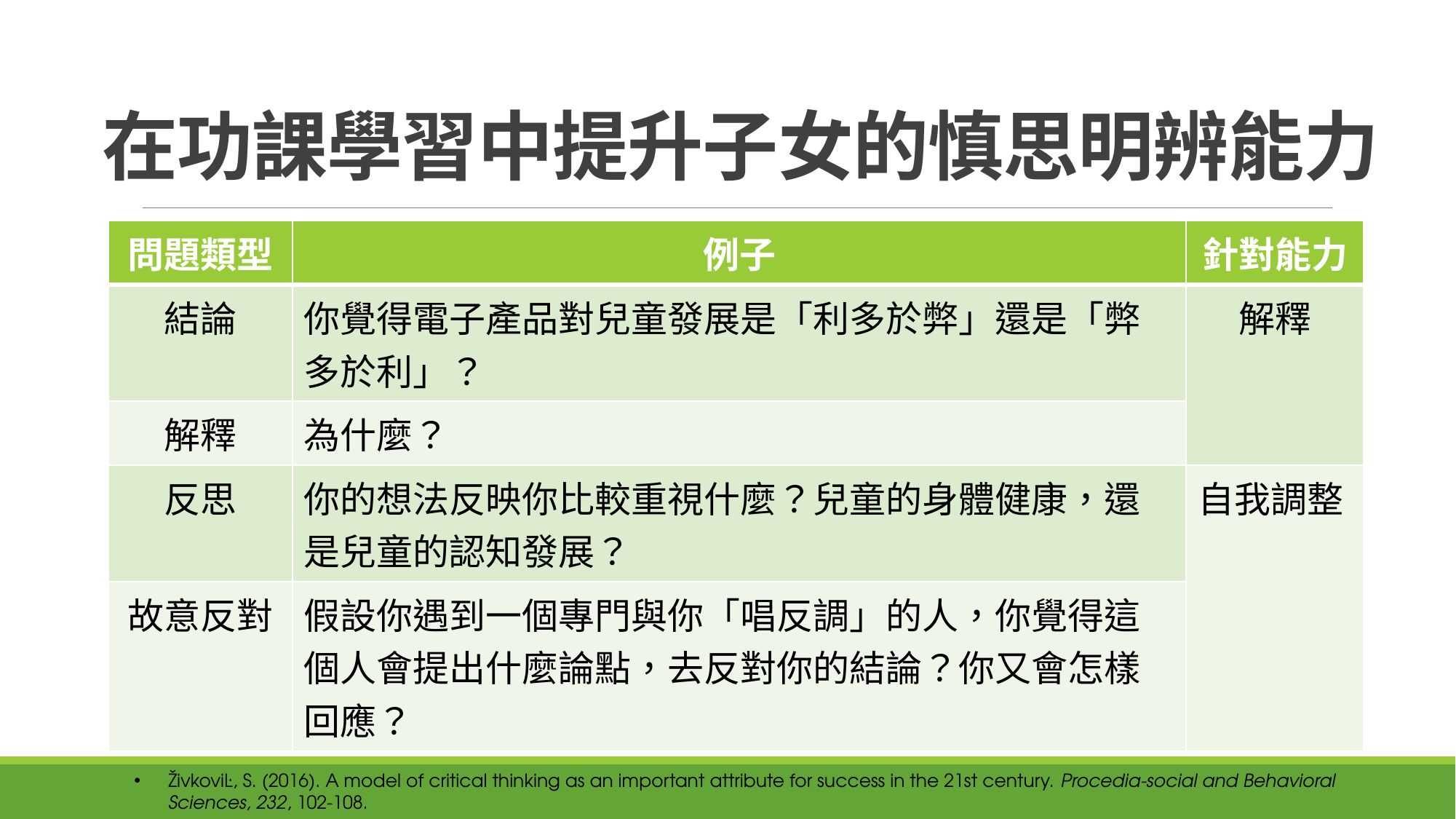

# 在功課學習中提升子女的慎思明辨能力
| 問題類型 | 例子 | 針對能力 |
| --- | --- | --- |
| 結論 | 你覺得電子產品對兒童發展是「利多於弊」還是「弊多於利」？ | 解釋 |
| 解釋 | 為什麼？ |  |
| 反思 | 你的想法反映你比較重視什麼？兒童的身體健康，還是兒童的認知發展？ | 自我調整 |
| 故意反對 | 假設你遇到一個專門與你「唱反調」的人，你覺得這個人會提出什麼論點，去反對你的結論？你又會怎樣回應？ |  |
ŽivkoviĿ, S. (2016). A model of critical thinking as an important attribute for success in the 21st century. Procedia-social and Behavioral Sciences, 232, 102-108.